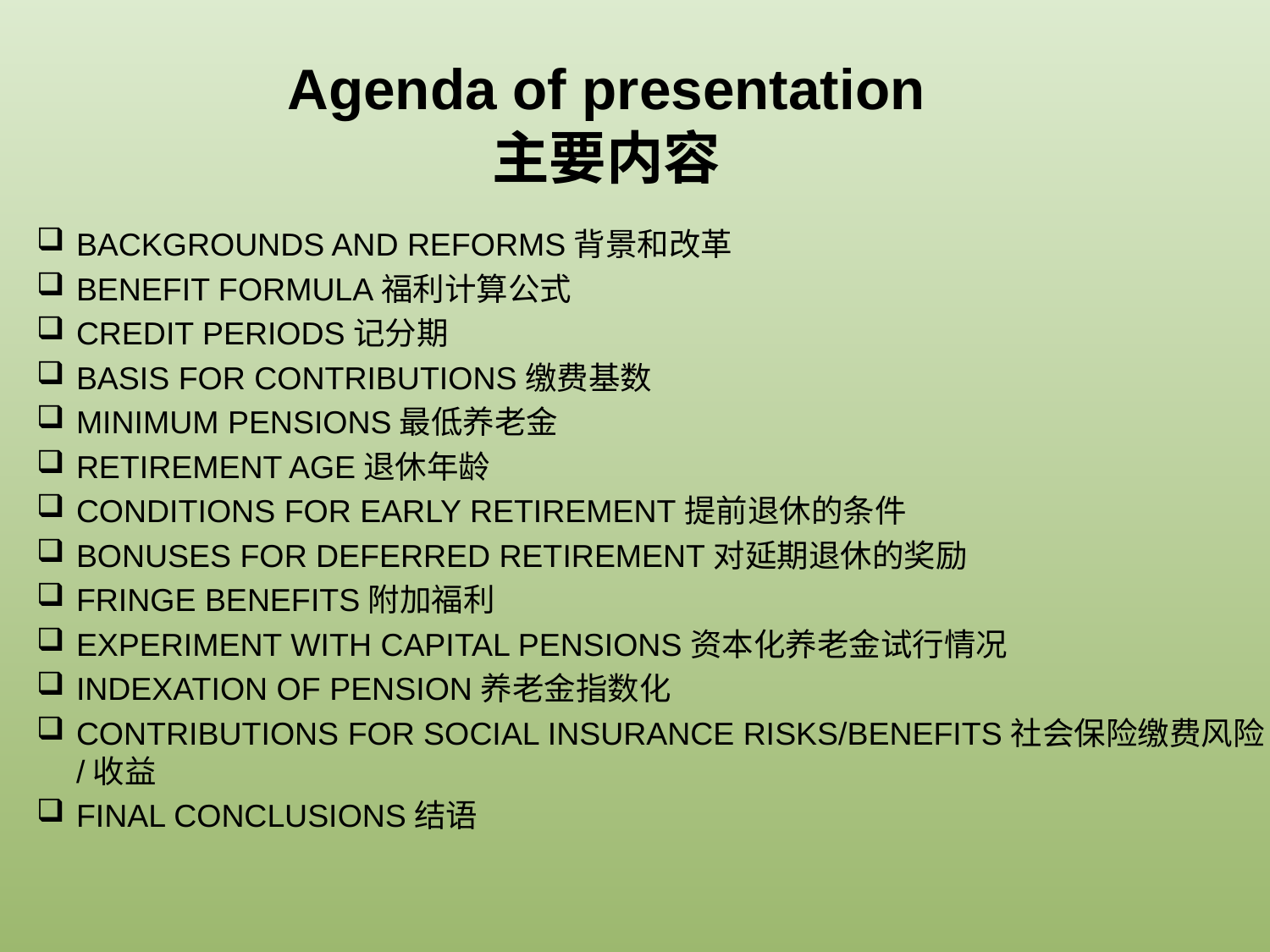

# Agenda of presentation 主要内容
BACKGROUNDS AND REFORMS背景和改革
BENEFIT FORMULA福利计算公式
CREDIT PERIODS记分期
BASIS FOR CONTRIBUTIONS缴费基数
MINIMUM PENSIONS最低养老金
RETIREMENT AGE退休年龄
CONDITIONS FOR EARLY RETIREMENT提前退休的条件
BONUSES FOR DEFERRED RETIREMENT对延期退休的奖励
FRINGE BENEFITS附加福利
EXPERIMENT WITH CAPITAL PENSIONS资本化养老金试行情况
INDEXATION OF PENSION养老金指数化
CONTRIBUTIONS FOR SOCIAL INSURANCE RISKS/BENEFITS社会保险缴费风险/收益
FINAL CONCLUSIONS结语